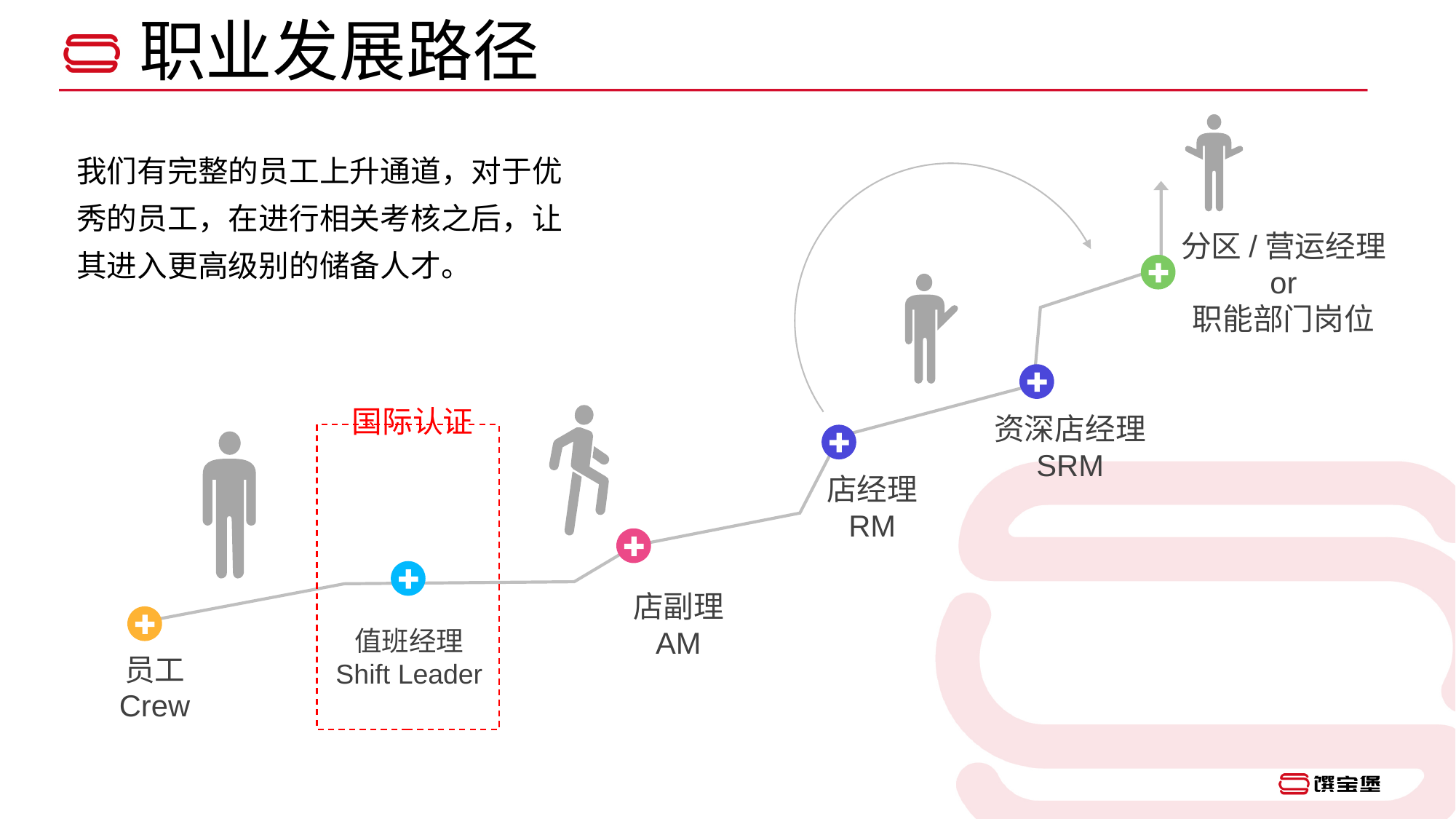

职业发展路径

我们有完整的员工上升通道，对于优秀的员工，在进行相关考核之后，让其进入更高级别的储备人才。

分区/营运经理 or
职能部门岗位

国际认证
资深店经理
SRM

店经理
RM

店副理
AM

值班经理
Shift Leader
员工
Crew